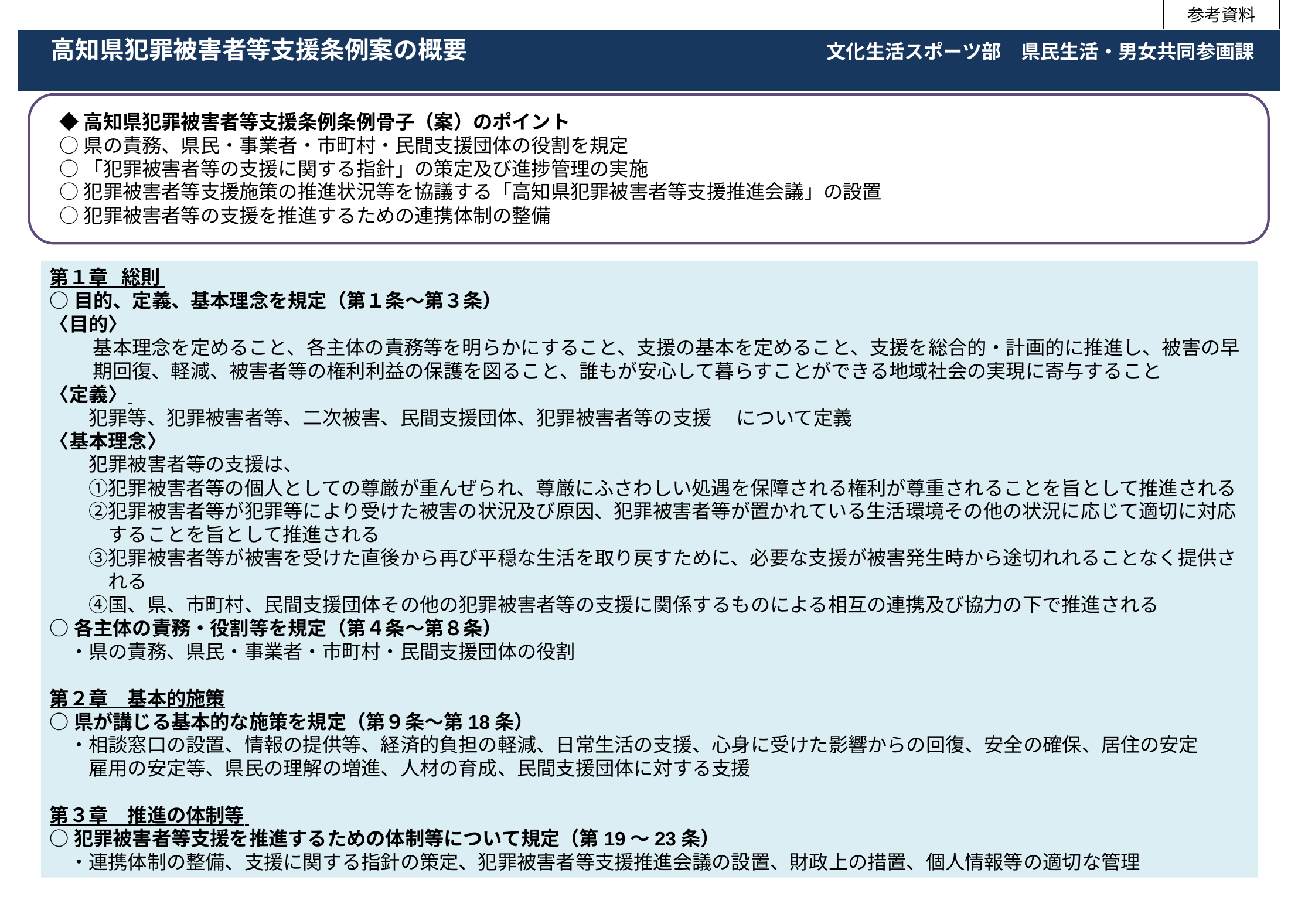

参考資料
　高知県犯罪被害者等支援条例案の概要　　　　　　　　　　　　　　　　　　文化生活スポーツ部　県民生活・男女共同参画課

◆高知県犯罪被害者等支援条例条例骨子（案）のポイント
○県の責務、県民・事業者・市町村・民間支援団体の役割を規定
○「犯罪被害者等の支援に関する指針」の策定及び進捗管理の実施
○犯罪被害者等支援施策の推進状況等を協議する「高知県犯罪被害者等支援推進会議」の設置
○犯罪被害者等の支援を推進するための連携体制の整備
第１章   総則
○目的、定義、基本理念を規定（第１条～第３条）
〈目的〉
　　 基本理念を定めること、各主体の責務等を明らかにすること、支援の基本を定めること、支援を総合的・計画的に推進し、被害の早
　 　期回復、軽減、被害者等の権利利益の保護を図ること、誰もが安心して暮らすことができる地域社会の実現に寄与すること
〈定義〉
　　犯罪等、犯罪被害者等、二次被害、民間支援団体、犯罪被害者等の支援 　について定義
〈基本理念〉
　　犯罪被害者等の支援は、
　　①犯罪被害者等の個人としての尊厳が重んぜられ、尊厳にふさわしい処遇を保障される権利が尊重されることを旨として推進される
　　②犯罪被害者等が犯罪等により受けた被害の状況及び原因、犯罪被害者等が置かれている生活環境その他の状況に応じて適切に対応
　　　することを旨として推進される
　　③犯罪被害者等が被害を受けた直後から再び平穏な生活を取り戻すために、必要な支援が被害発生時から途切れれることなく提供さ
　　　れる
　　④国、県、市町村、民間支援団体その他の犯罪被害者等の支援に関係するものによる相互の連携及び協力の下で推進される
○各主体の責務・役割等を規定（第４条～第８条）
　・県の責務、県民・事業者・市町村・民間支援団体の役割

第２章　基本的施策
○県が講じる基本的な施策を規定（第９条～第18条）
　・相談窓口の設置、情報の提供等、経済的負担の軽減、日常生活の支援、心身に受けた影響からの回復、安全の確保、居住の安定
　　雇用の安定等、県民の理解の増進、人材の育成、民間支援団体に対する支援

第３章　推進の体制等
○犯罪被害者等支援を推進するための体制等について規定（第19～23条）
　・連携体制の整備、支援に関する指針の策定、犯罪被害者等支援推進会議の設置、財政上の措置、個人情報等の適切な管理
概　要